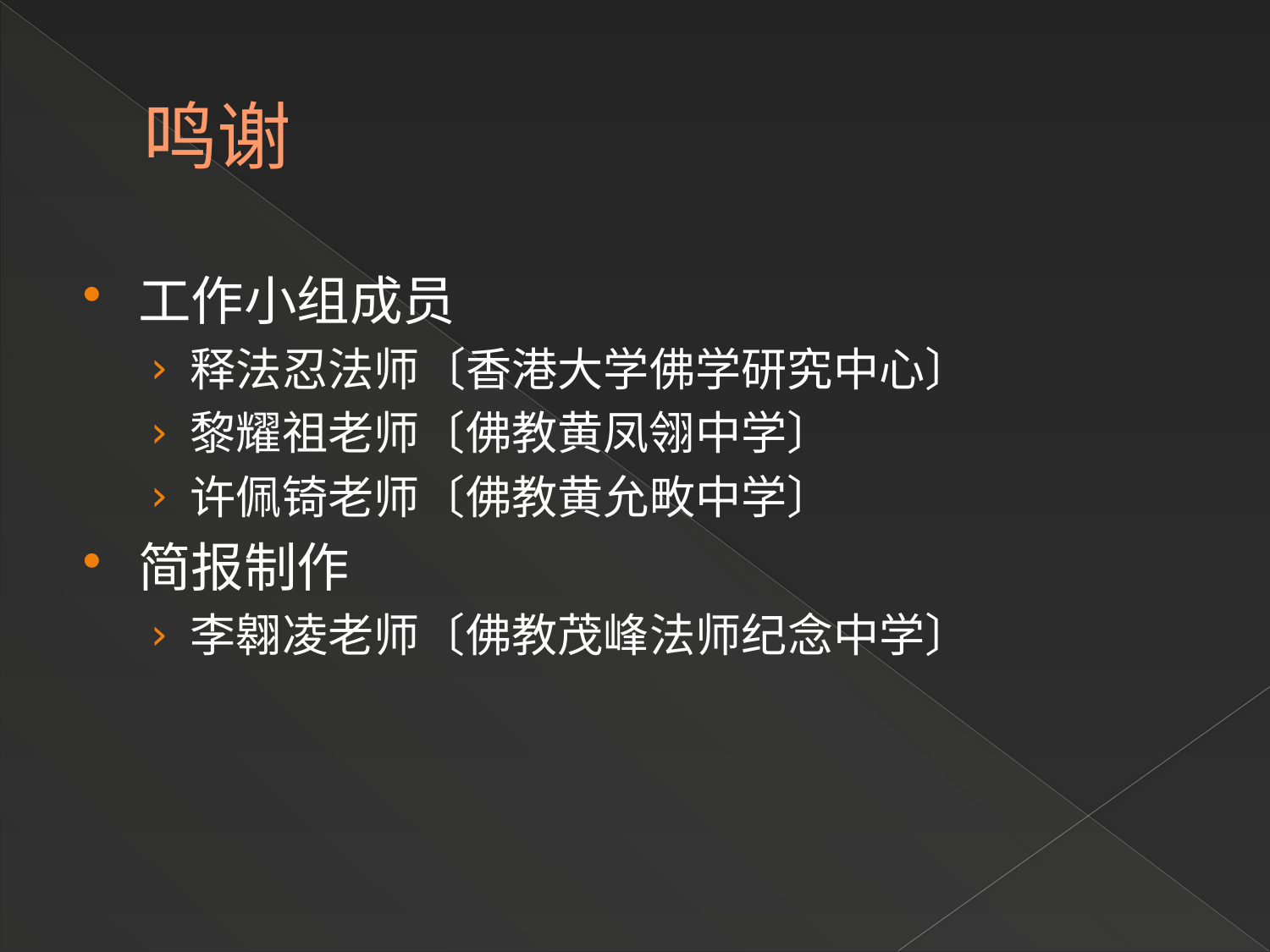

# 鸣谢
工作小组成员
释法忍法师〔香港大学佛学研究中心〕
黎耀祖老师〔佛教黄凤翎中学〕
许佩锜老师〔佛教黄允畋中学〕
简报制作
李翱凌老师〔佛教茂峰法师纪念中学〕